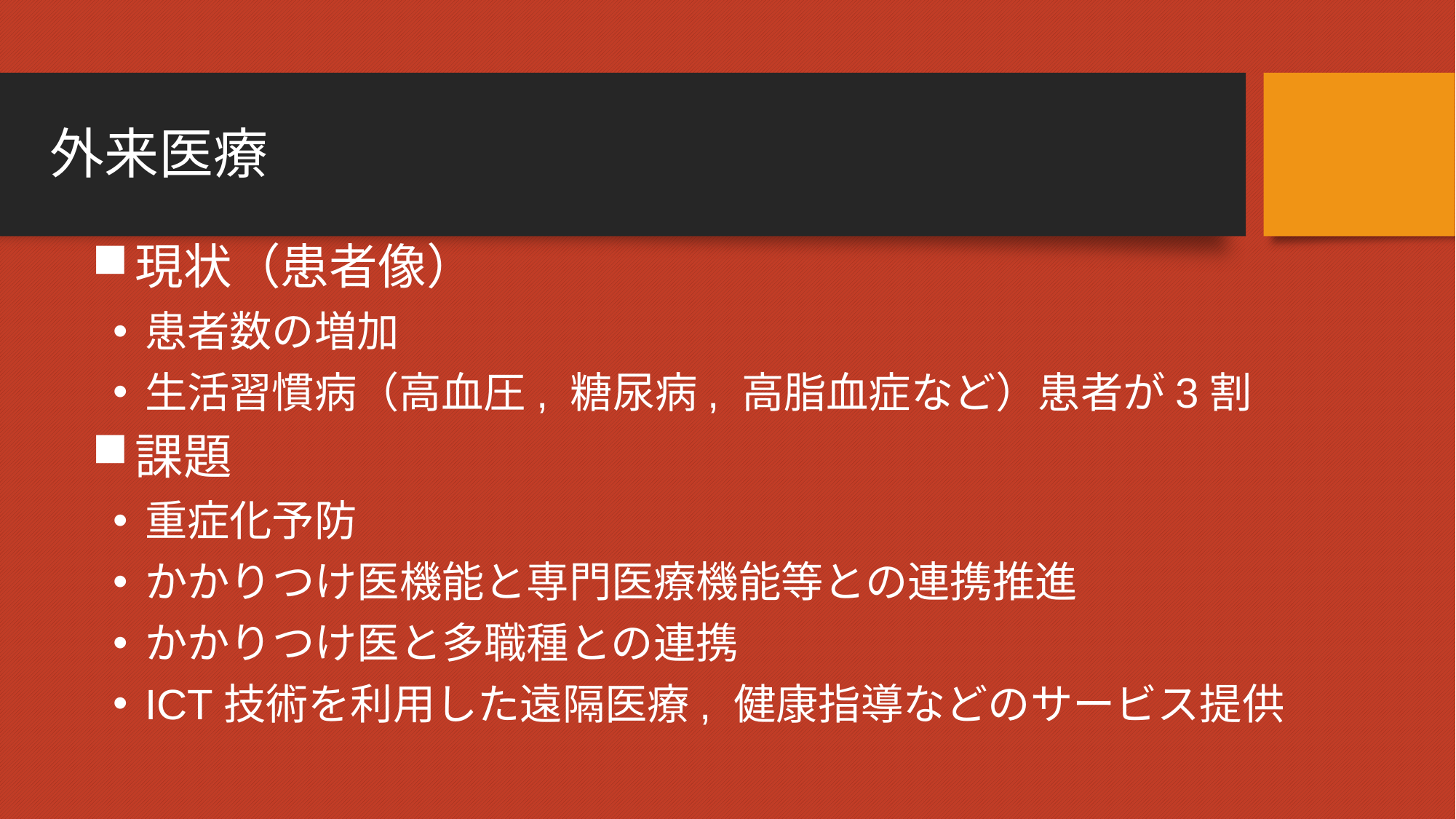

# 外来医療
現状（患者像）
患者数の増加
生活習慣病（高血圧, 糖尿病, 高脂血症など）患者が3割
課題
重症化予防
かかりつけ医機能と専門医療機能等との連携推進
かかりつけ医と多職種との連携
ICT技術を利用した遠隔医療, 健康指導などのサービス提供